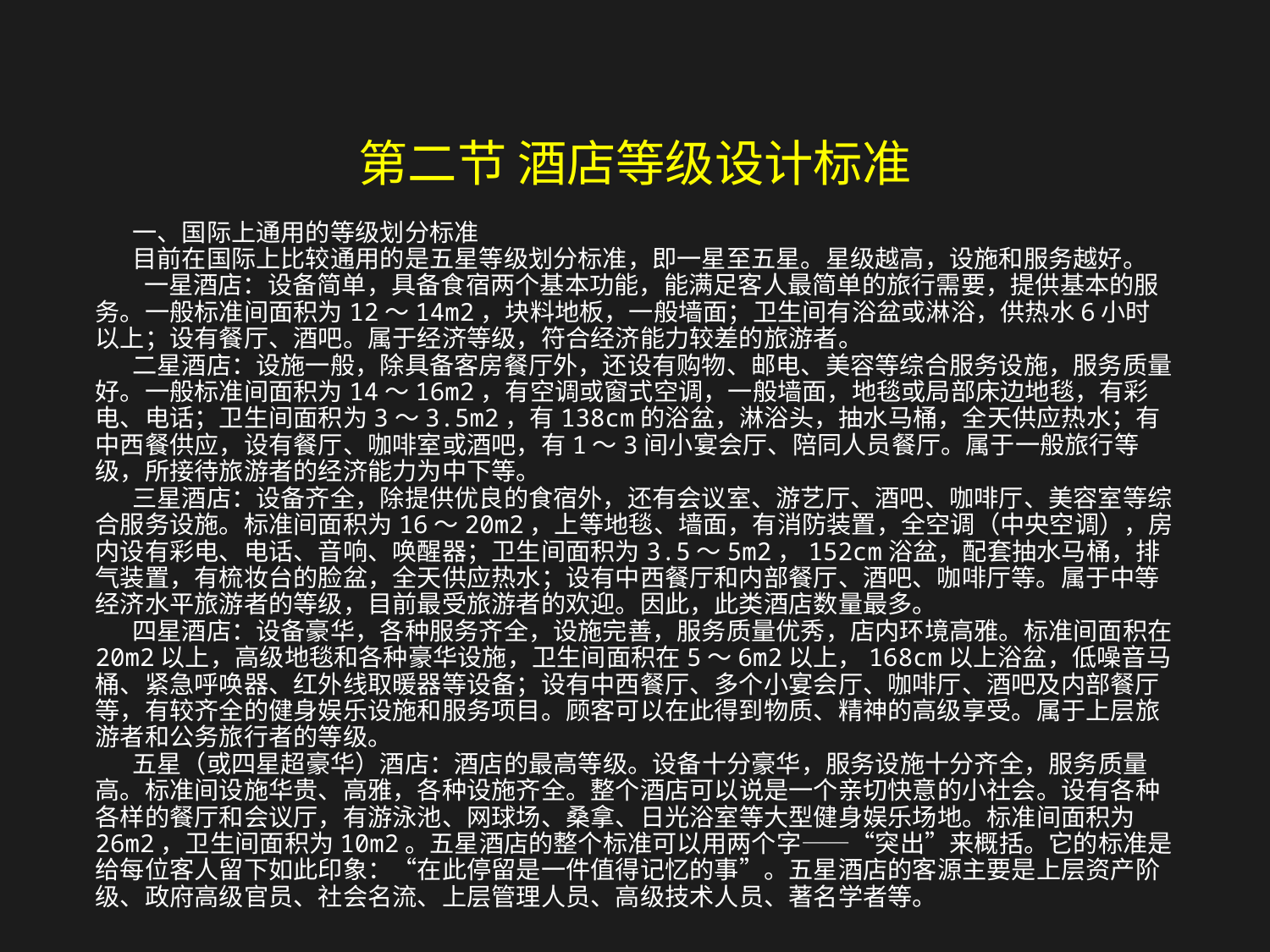

第二节 酒店等级设计标准
一、国际上通用的等级划分标准
目前在国际上比较通用的是五星等级划分标准，即一星至五星。星级越高，设施和服务越好。
 一星酒店：设备简单，具备食宿两个基本功能，能满足客人最简单的旅行需要，提供基本的服务。一般标准间面积为12～14m2，块料地板，一般墙面；卫生间有浴盆或淋浴，供热水6小时以上；设有餐厅、酒吧。属于经济等级，符合经济能力较差的旅游者。
二星酒店：设施一般，除具备客房餐厅外，还设有购物、邮电、美容等综合服务设施，服务质量好。一般标准间面积为14～16m2，有空调或窗式空调，一般墙面，地毯或局部床边地毯，有彩电、电话；卫生间面积为3～3.5m2，有138cm的浴盆，淋浴头，抽水马桶，全天供应热水；有中西餐供应，设有餐厅、咖啡室或酒吧，有1～3间小宴会厅、陪同人员餐厅。属于一般旅行等级，所接待旅游者的经济能力为中下等。
三星酒店：设备齐全，除提供优良的食宿外，还有会议室、游艺厅、酒吧、咖啡厅、美容室等综合服务设施。标准间面积为16～20m2，上等地毯、墙面，有消防装置，全空调（中央空调），房内设有彩电、电话、音响、唤醒器；卫生间面积为3.5～5m2，152cm浴盆，配套抽水马桶，排气装置，有梳妆台的脸盆，全天供应热水；设有中西餐厅和内部餐厅、酒吧、咖啡厅等。属于中等经济水平旅游者的等级，目前最受旅游者的欢迎。因此，此类酒店数量最多。
四星酒店：设备豪华，各种服务齐全，设施完善，服务质量优秀，店内环境高雅。标准间面积在20m2以上，高级地毯和各种豪华设施，卫生间面积在5～6m2以上，168cm以上浴盆，低噪音马桶、紧急呼唤器、红外线取暖器等设备；设有中西餐厅、多个小宴会厅、咖啡厅、酒吧及内部餐厅等，有较齐全的健身娱乐设施和服务项目。顾客可以在此得到物质、精神的高级享受。属于上层旅游者和公务旅行者的等级。
五星（或四星超豪华）酒店：酒店的最高等级。设备十分豪华，服务设施十分齐全，服务质量高。标准间设施华贵、高雅，各种设施齐全。整个酒店可以说是一个亲切快意的小社会。设有各种各样的餐厅和会议厅，有游泳池、网球场、桑拿、日光浴室等大型健身娱乐场地。标准间面积为26m2，卫生间面积为10m2。五星酒店的整个标准可以用两个字——“突出”来概括。它的标准是给每位客人留下如此印象：“在此停留是一件值得记忆的事”。五星酒店的客源主要是上层资产阶级、政府高级官员、社会名流、上层管理人员、高级技术人员、著名学者等。